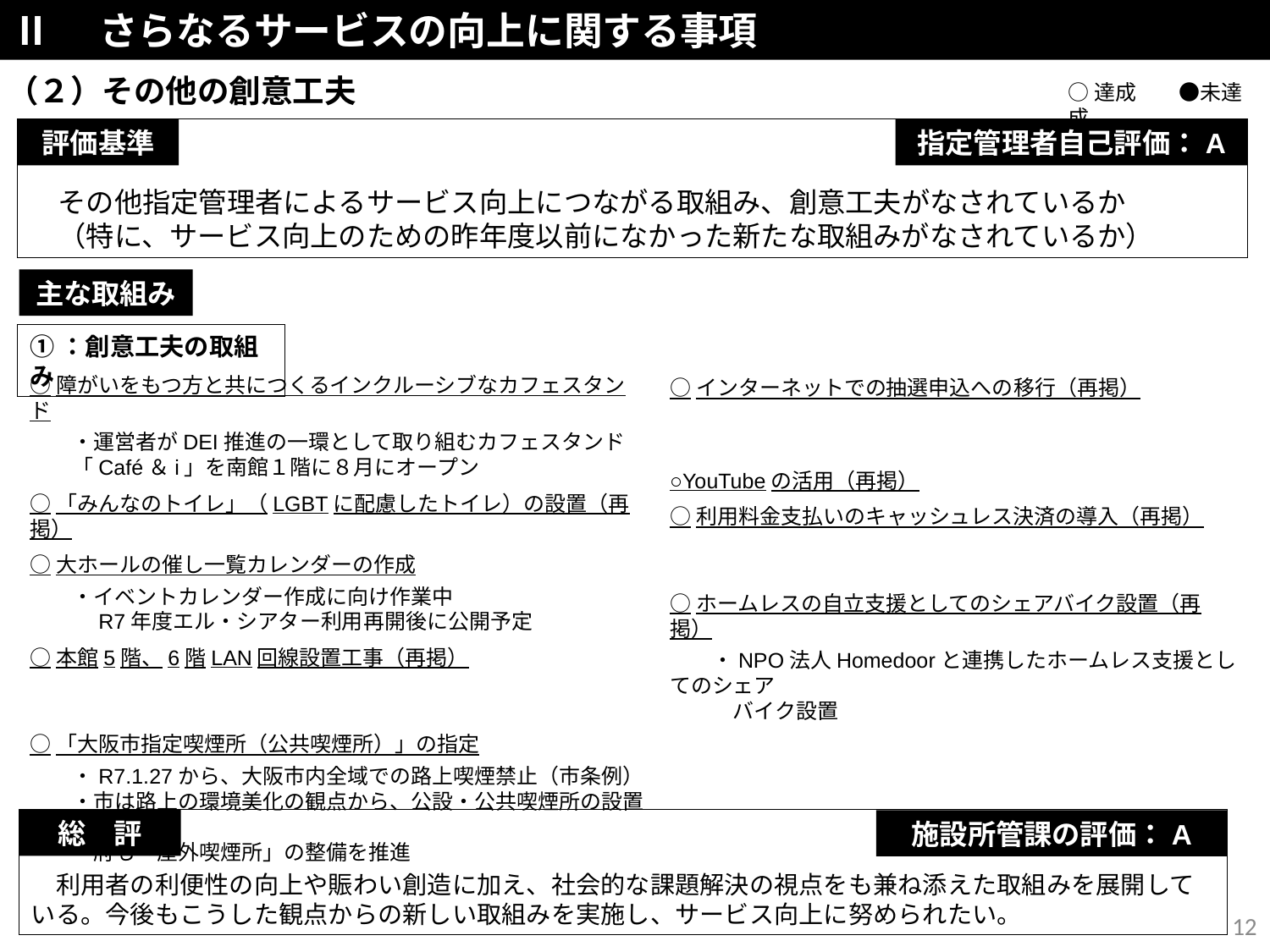

Ⅱ　さらなるサービスの向上に関する事項
（２）その他の創意工夫
○達成　　●未達成

　その他指定管理者によるサービス向上につながる取組み、創意工夫がなされているか
　（特に、サービス向上のための昨年度以前になかった新たな取組みがなされているか）
評価基準
指定管理者自己評価：A
主な取組み
①：創意工夫の取組み
○障がいをもつ方と共につくるインクルーシブなカフェスタンド

　　・運営者がDEI推進の一環として取り組むカフェスタンド
　　「Café＆i」を南館１階に８月にオープン

○「みんなのトイレ」（LGBTに配慮したトイレ）の設置（再掲）

○大ホールの催し一覧カレンダーの作成

　　・イベントカレンダー作成に向け作業中
　　　R7年度エル・シアター利用再開後に公開予定

○本館5階、6階LAN回線設置工事（再掲）

○「大阪市指定喫煙所（公共喫煙所）」の指定

　　・R7.1.27から、大阪市内全域での路上喫煙禁止（市条例）
　　・市は路上の環境美化の観点から、公設・公共喫煙所の設置を推進
　　・府も「屋外喫煙所」の整備を推進
○インターネットでの抽選申込への移行（再掲）

○YouTubeの活用（再掲）

○利用料金支払いのキャッシュレス決済の導入（再掲）

○ホームレスの自立支援としてのシェアバイク設置（再掲）

　　・NPO法人Homedoorと連携したホームレス支援としてのシェア
　　　バイク設置

　利用者の利便性の向上や賑わい創造に加え、社会的な課題解決の視点をも兼ね添えた取組みを展開している。今後もこうした観点からの新しい取組みを実施し、サービス向上に努められたい。
総　評
施設所管課の評価：A
12